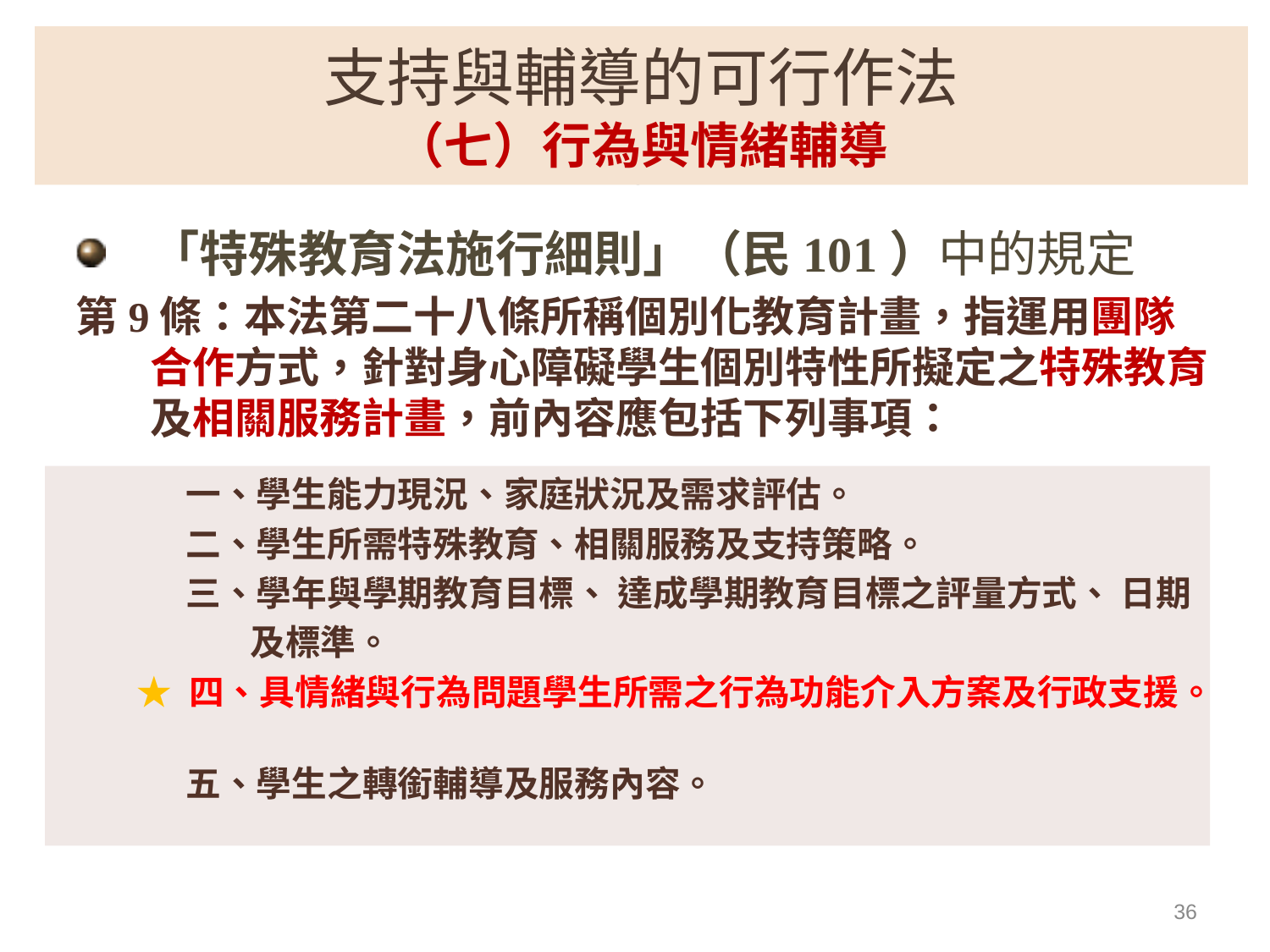

支持與輔導的可行作法
（七）行為與情緒輔導
37
「特殊教育法施行細則」（民101）中的規定
第9條：本法第二十八條所稱個別化教育計畫，指運用團隊合作方式，針對身心障礙學生個別特性所擬定之特殊教育及相關服務計畫，前內容應包括下列事項：

       一、學生能力現況、家庭狀況及需求評估。
       二、學生所需特殊教育、相關服務及支持策略。
       三、學年與學期教育目標、 達成學期教育目標之評量方式、 日期
               及標準。
  ★ 四、具情緒與行為問題學生所需之行為功能介入方案及行政支援。
       五、學生之轉銜輔導及服務內容。

36